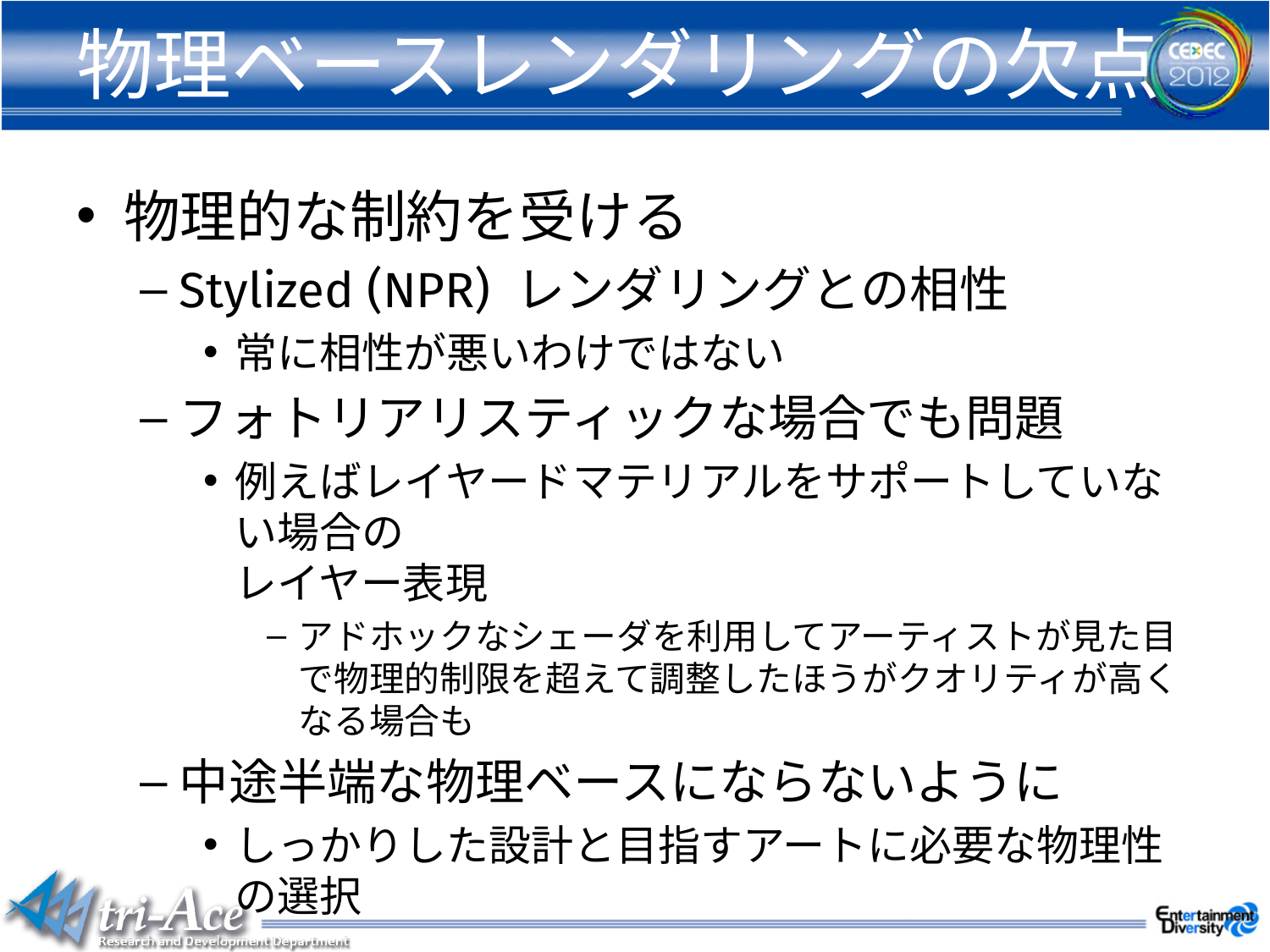

# 物理ベースレンダリングの欠点
物理的な制約を受ける
Stylized (NPR) レンダリングとの相性
常に相性が悪いわけではない
フォトリアリスティックな場合でも問題
例えばレイヤードマテリアルをサポートしていない場合の
レイヤー表現
アドホックなシェーダを利用してアーティストが見た目で物理的制限を超えて調整したほうがクオリティが高くなる場合も
中途半端な物理ベースにならないように
しっかりした設計と目指すアートに必要な物理性の選択